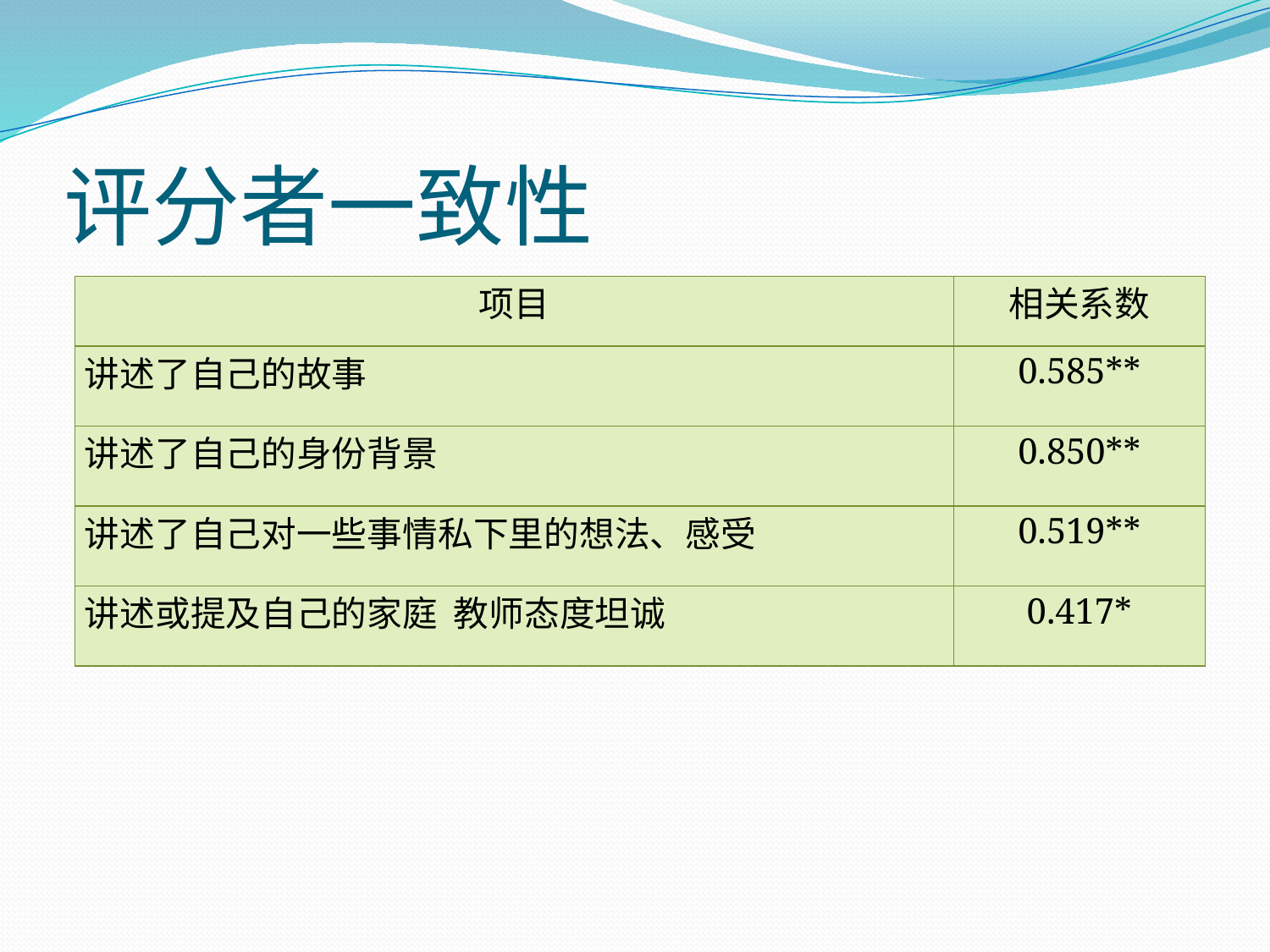

# 评分者一致性
| 项目 | 相关系数 |
| --- | --- |
| 讲述了自己的故事 | 0.585\*\* |
| 讲述了自己的身份背景 | 0.850\*\* |
| 讲述了自己对一些事情私下里的想法、感受 | 0.519\*\* |
| 讲述或提及自己的家庭 教师态度坦诚 | 0.417\* |